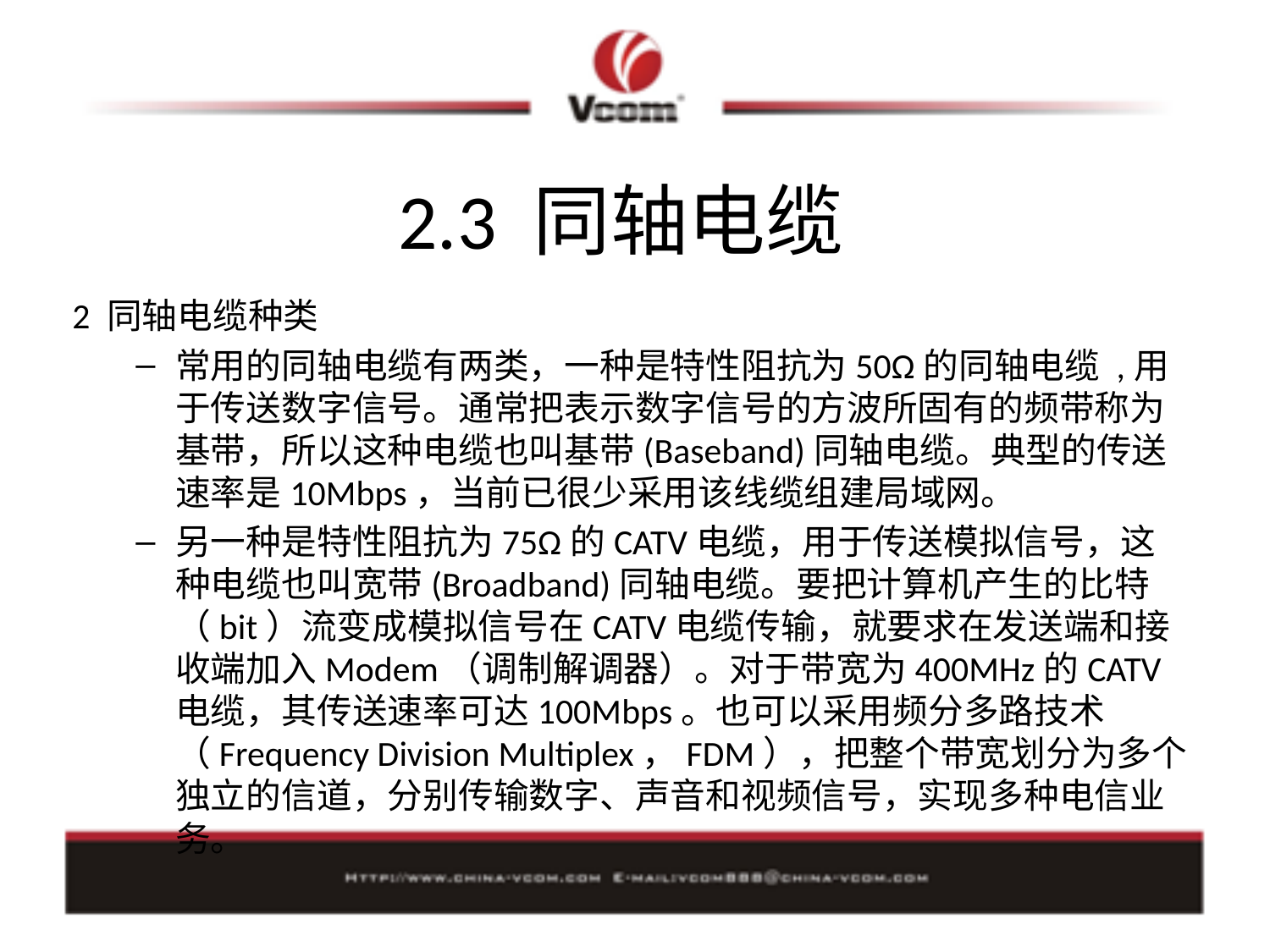

# 2.3 同轴电缆
2 同轴电缆种类
常用的同轴电缆有两类，一种是特性阻抗为50Ω的同轴电缆 ,用于传送数字信号。通常把表示数字信号的方波所固有的频带称为基带，所以这种电缆也叫基带(Baseband)同轴电缆。典型的传送速率是10Mbps，当前已很少采用该线缆组建局域网。
另一种是特性阻抗为75Ω的CATV电缆，用于传送模拟信号，这种电缆也叫宽带(Broadband)同轴电缆。要把计算机产生的比特（bit）流变成模拟信号在CATV电缆传输，就要求在发送端和接收端加入Modem（调制解调器）。对于带宽为400MHz的CATV电缆，其传送速率可达100Mbps。也可以采用频分多路技术（Frequency Division Multiplex，FDM），把整个带宽划分为多个独立的信道，分别传输数字、声音和视频信号，实现多种电信业务。